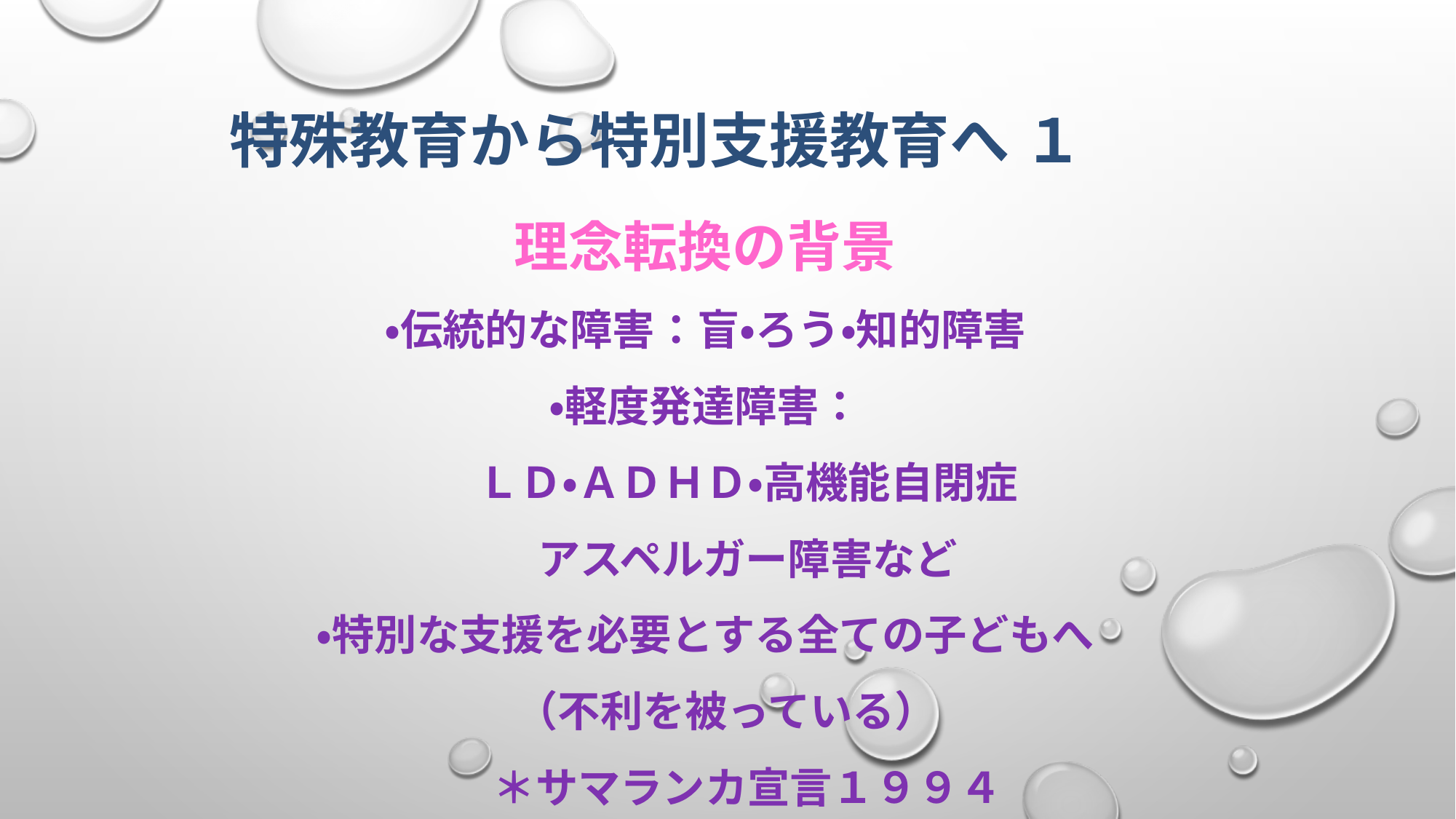

# 特殊教育から特別支援教育へ １
理念転換の背景
・伝統的な障害：盲・ろう・知的障害
・軽度発達障害：
　　ＬＤ・ＡＤＨＤ・高機能自閉症
　　アスペルガー障害など
・特別な支援を必要とする全ての子どもへ
　（不利を被っている）
　　＊サマランカ宣言１９９４